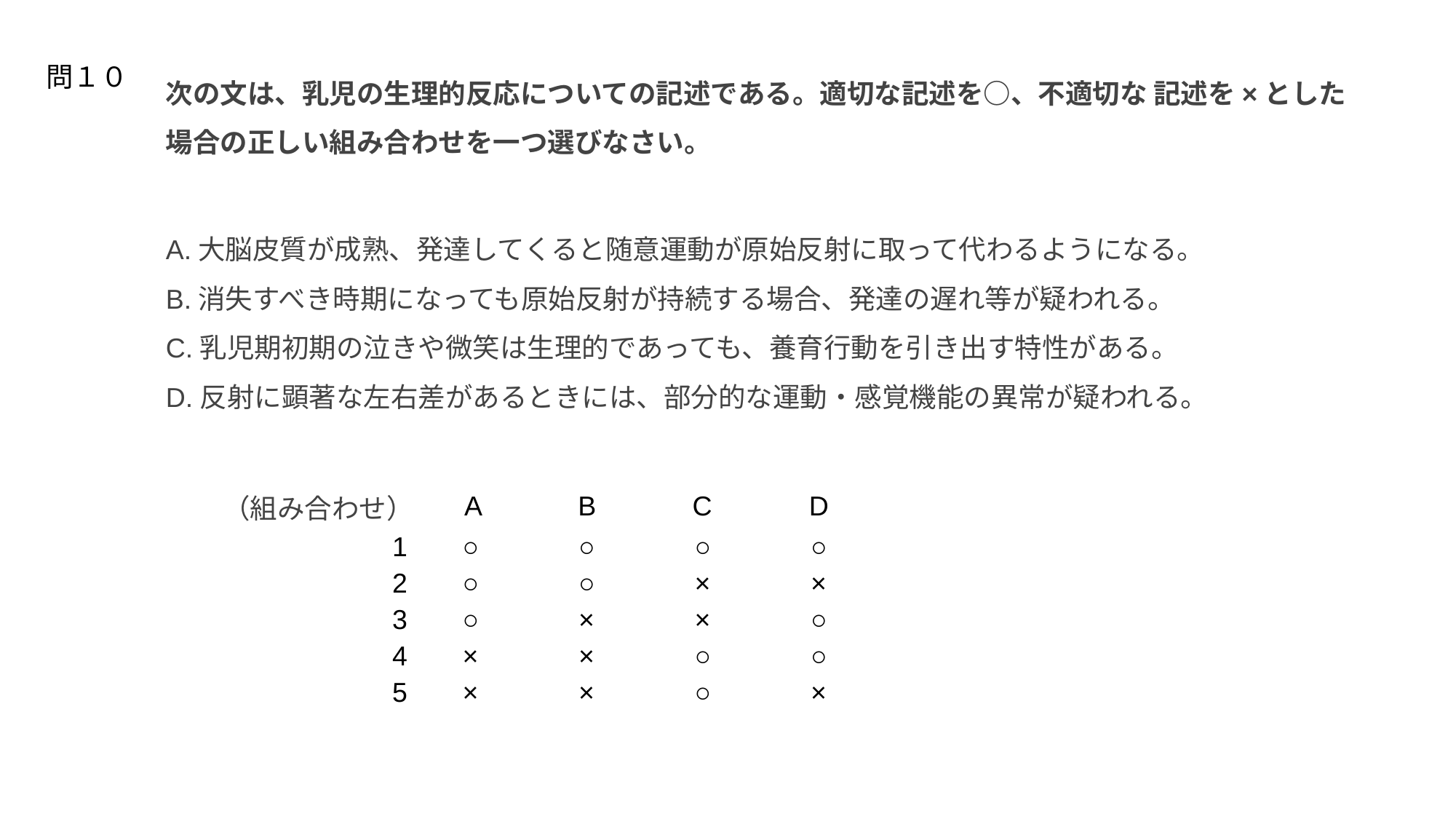

問１０
次の文は、乳児の生理的反応についての記述である。適切な記述を○、不適切な 記述を×とした場合の正しい組み合わせを一つ選びなさい。
A.大脳皮質が成熟、発達してくると随意運動が原始反射に取って代わるようになる。
B.消失すべき時期になっても原始反射が持続する場合、発達の遅れ等が疑われる。
C.乳児期初期の泣きや微笑は生理的であっても、養育行動を引き出す特性がある。
D.反射に顕著な左右差があるときには、部分的な運動・感覚機能の異常が疑われる。
（組み合わせ）
| A | B | C | D |
| --- | --- | --- | --- |
| 1 | ○ | ○ | ○ | ○ |
| --- | --- | --- | --- | --- |
| 2 | ○ | ○ | × | × |
| 3 | ○ | × | × | ○ |
| 4 | × | × | ○ | ○ |
| 5 | × | × | ○ | × |